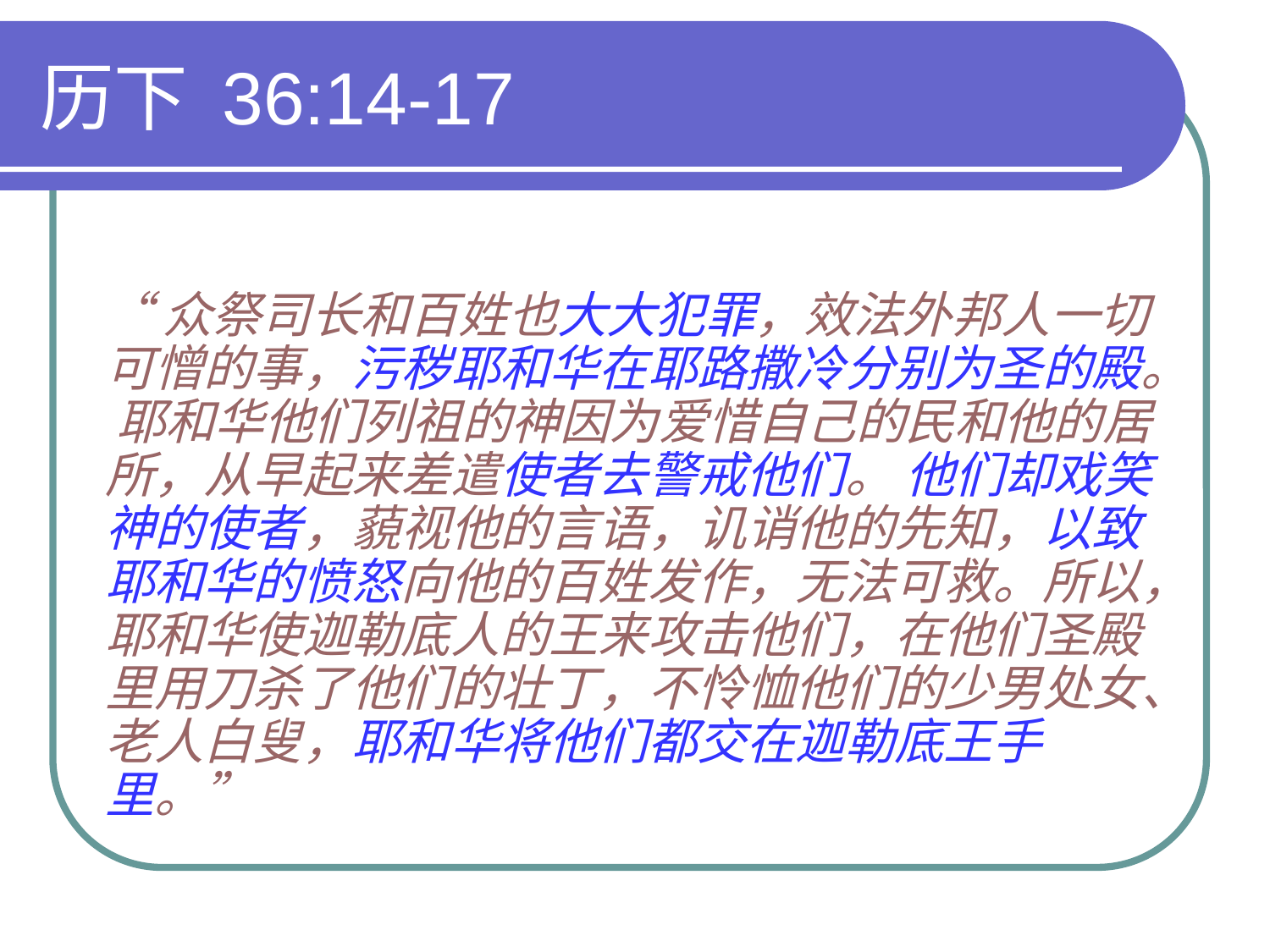

# 历下 36:14-17

    “众祭司长和百姓也大大犯罪，效法外邦人一切可憎的事，污秽耶和华在耶路撒冷分别为圣的殿。 耶和华他们列祖的神因为爱惜自己的民和他的居所，从早起来差遣使者去警戒他们。 他们却戏笑神的使者，藐视他的言语，讥诮他的先知，以致耶和华的愤怒向他的百姓发作，无法可救。所以，耶和华使迦勒底人的王来攻击他们，在他们圣殿里用刀杀了他们的壮丁，不怜恤他们的少男处女、老人白叟，耶和华将他们都交在迦勒底王手里。”